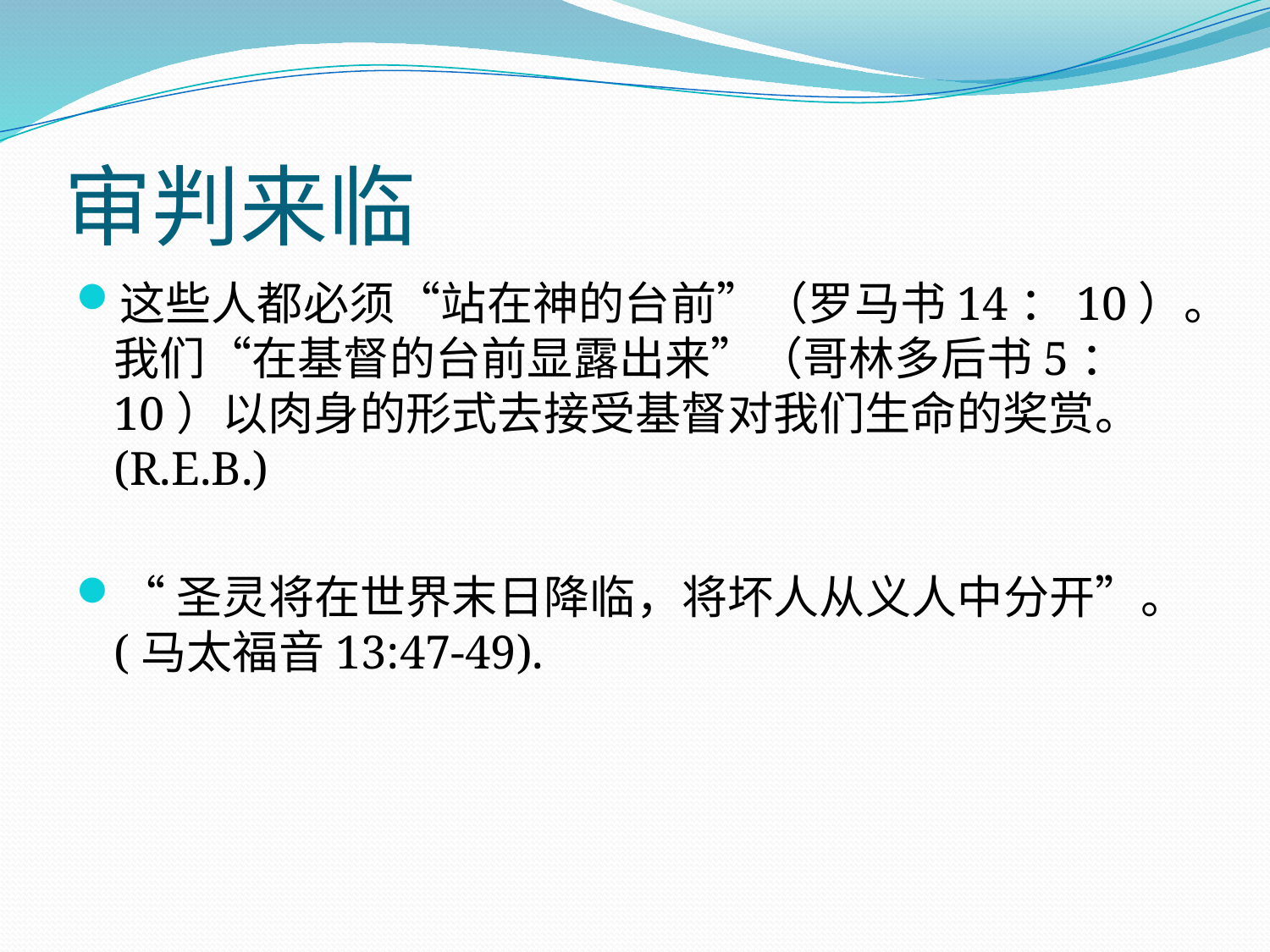

# 审判来临
这些人都必须“站在神的台前”（罗马书14：10）。我们“在基督的台前显露出来”（哥林多后书5：10）以肉身的形式去接受基督对我们生命的奖赏。(R.E.B.)

“圣灵将在世界末日降临，将坏人从义人中分开”。(马太福音13:47-49).